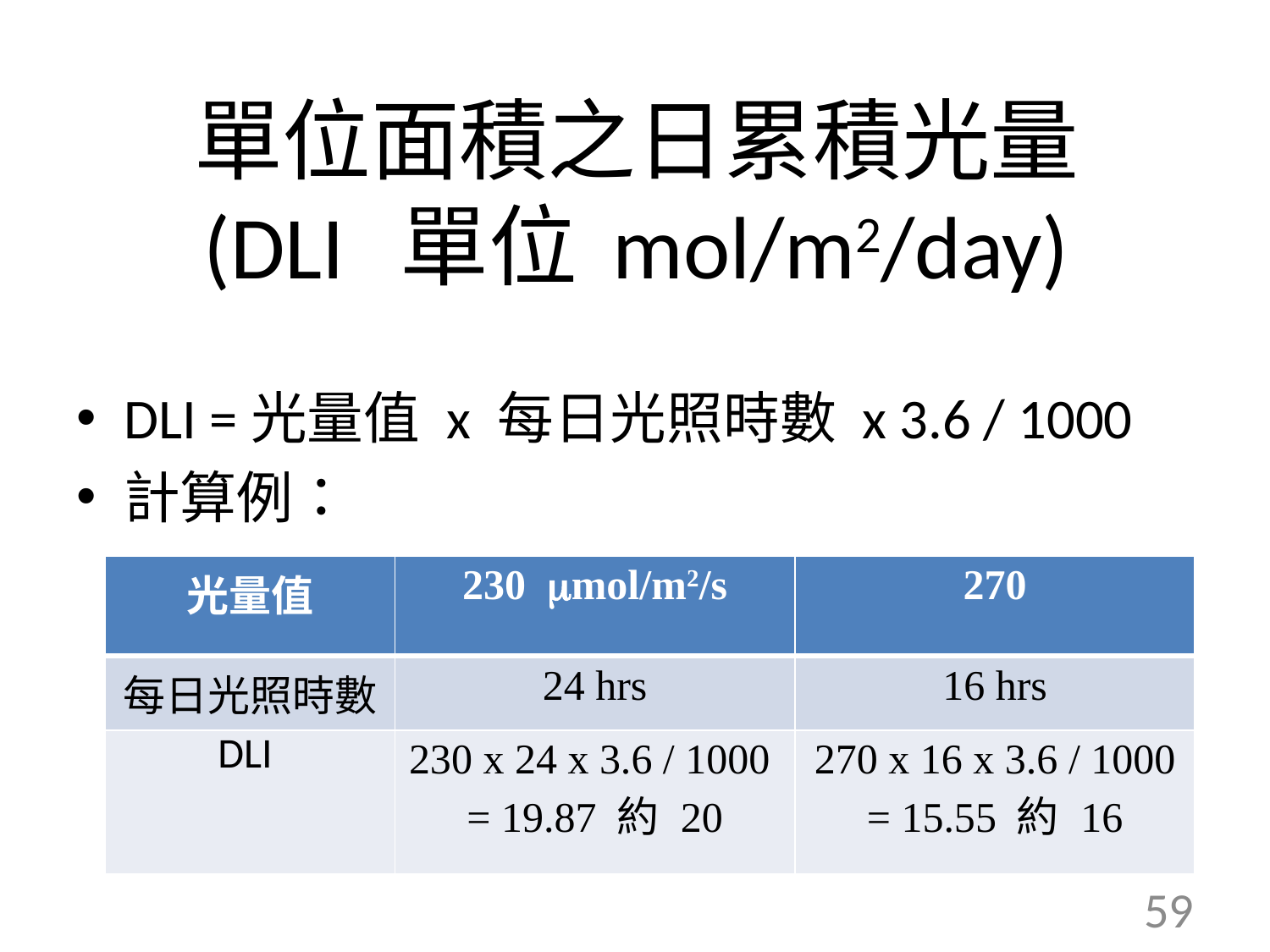

# 單位面積之日累積光量 (DLI  單位 mol/m2/day)
DLI =光量值 x 每日光照時數 x 3.6 / 1000
計算例：
| 光量值 | 230 μmol/m2/s | 270 |
| --- | --- | --- |
| 每日光照時數 | 24 hrs | 16 hrs |
| DLI | 230 x 24 x 3.6 / 1000 = 19.87 約 20 | 270 x 16 x 3.6 / 1000 = 15.55 約 16 |
59